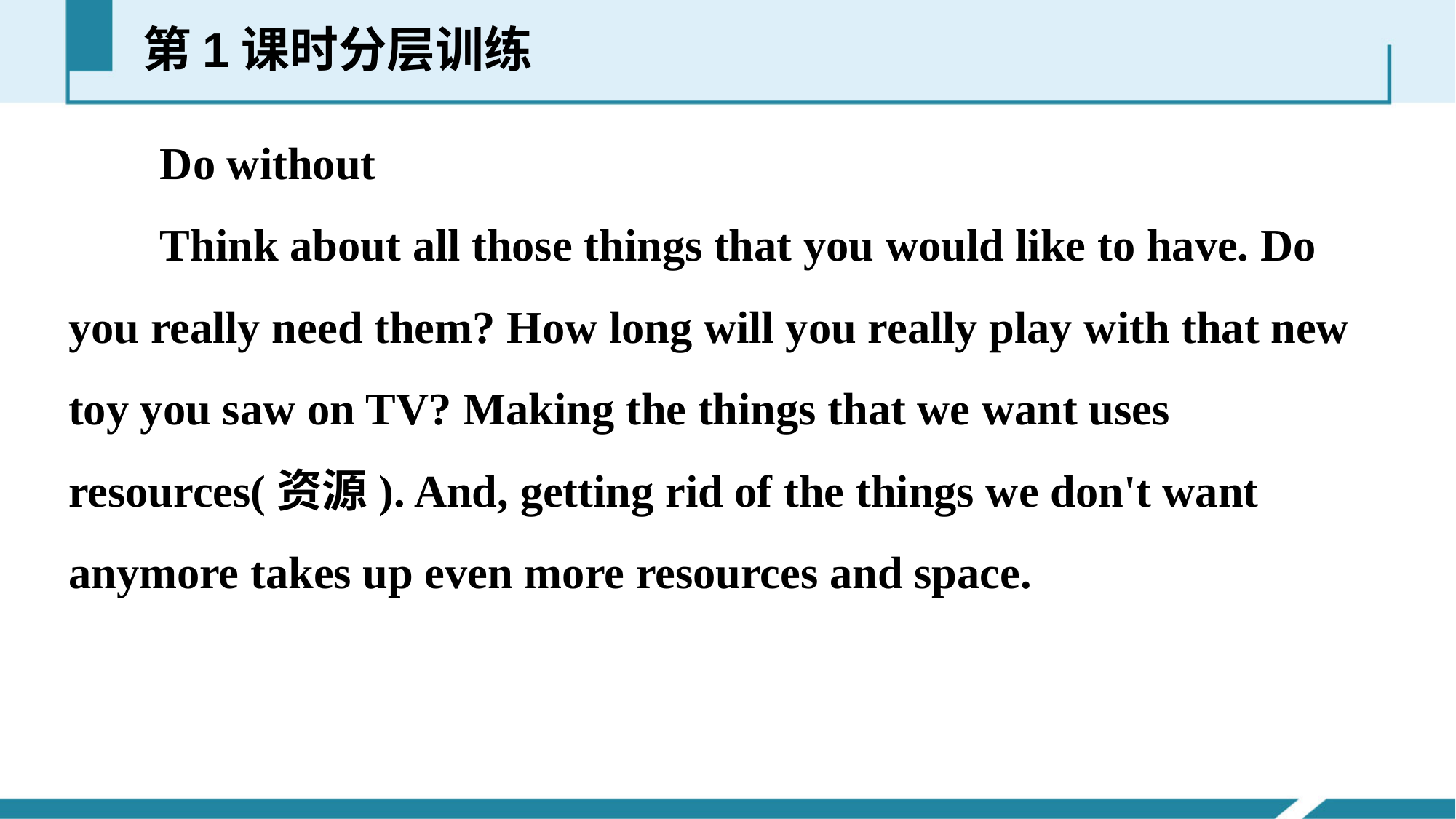

第1课时分层训练
        Do without
        Think about all those things that you would like to have. Do you really need them? How long will you really play with that new toy you saw on TV? Making the things that we want uses resources(资源). And, getting rid of the things we don't want anymore takes up even more resources and space.